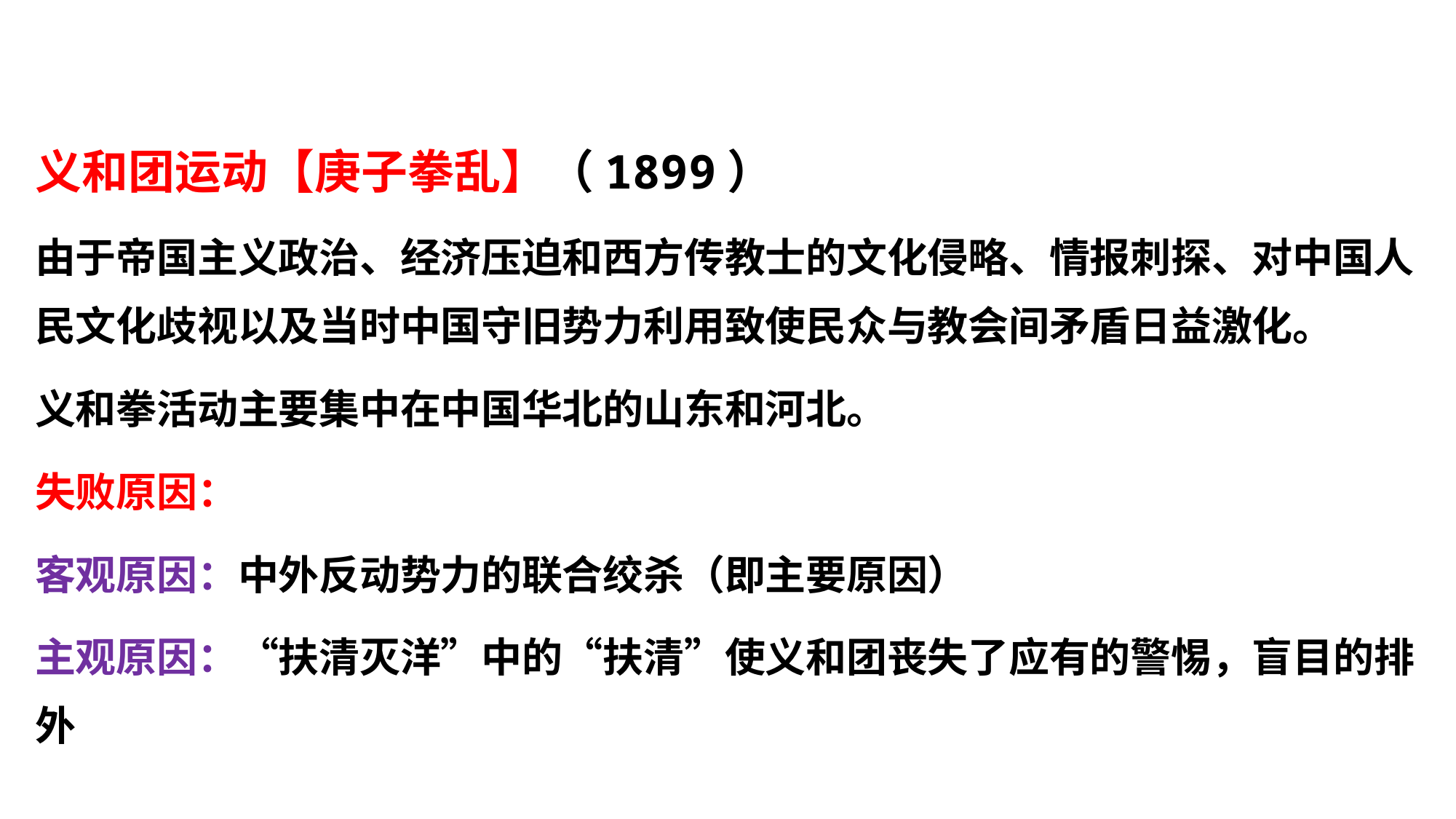

义和团运动【庚子拳乱】（1899）
由于帝国主义政治、经济压迫和西方传教士的文化侵略、情报刺探、对中国人民文化歧视以及当时中国守旧势力利用致使民众与教会间矛盾日益激化。
义和拳活动主要集中在中国华北的山东和河北。
失败原因：
客观原因：中外反动势力的联合绞杀（即主要原因）
主观原因：“扶清灭洋”中的“扶清”使义和团丧失了应有的警惕，盲目的排外